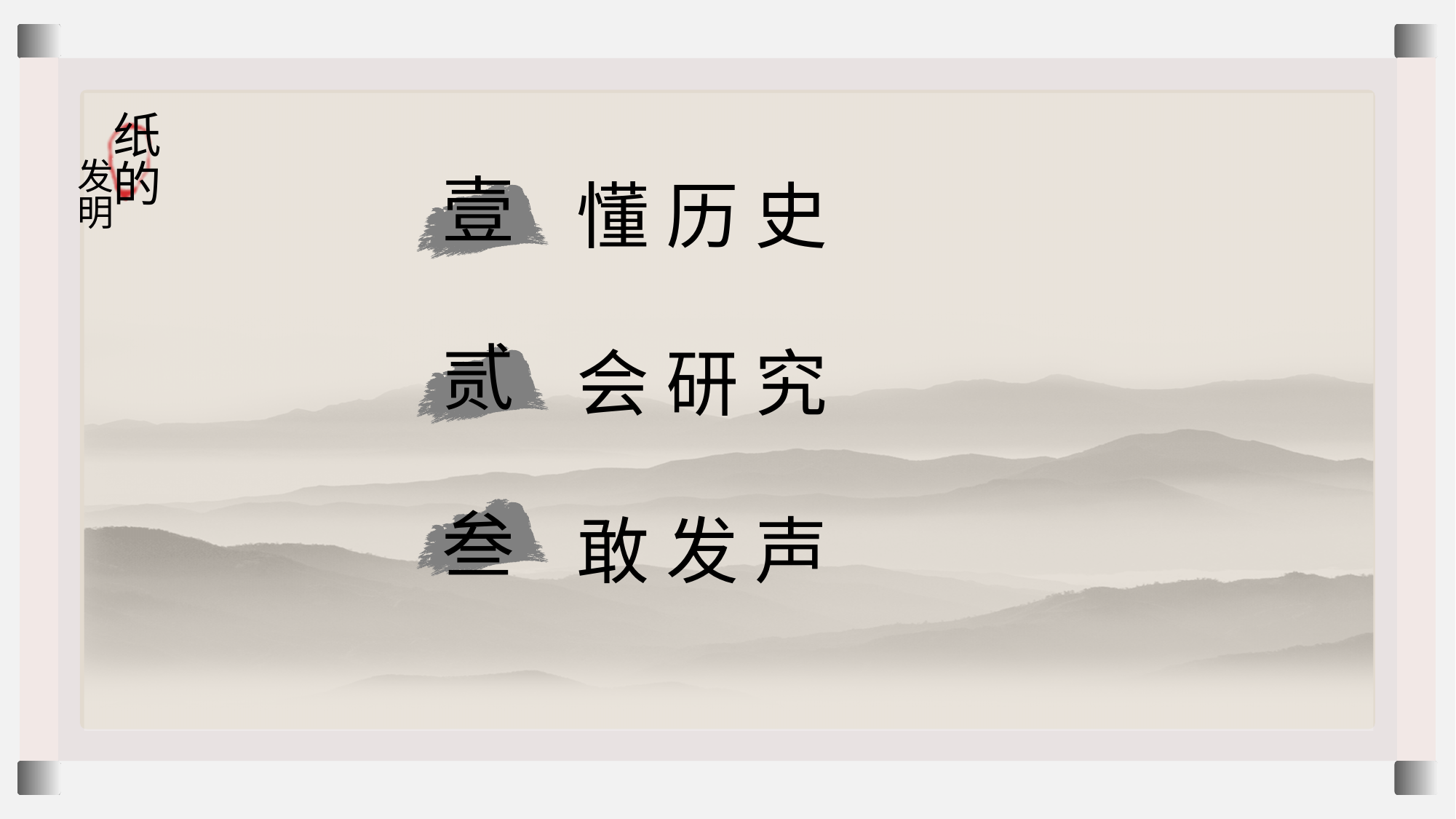

纸的
发明
壹
懂 历 史

贰
会 研 究

叁
敢 发 声